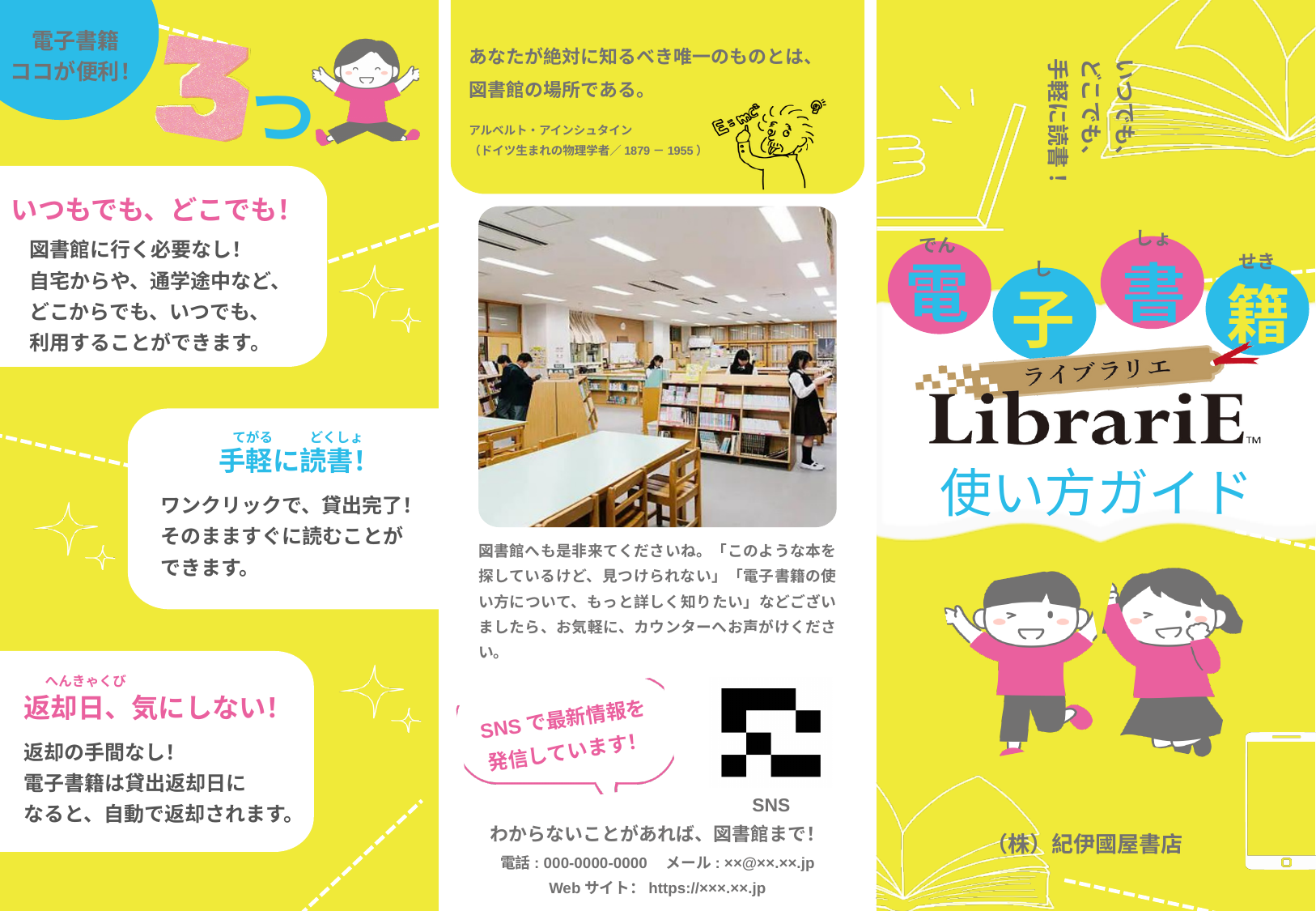

電子書籍
ココが便利！
あなたが絶対に知るべき唯一のものとは、
図書館の場所である。

いつでも、
どこでも、
手軽に読書 ！
つ

アルベルト・アインシュタイン
（ドイツ生まれの物理学者／1879－1955）

いつもでも、どこでも！
図書館に行く必要なし！
自宅からや、通学途中など、
どこからでも、いつでも、
利用することができます。

しょ
でん

電
書

せき
し

籍

子

手軽に読書！
ワンクリックで、貸出完了！
そのまますぐに読むことが
できます。

てがる
どくしょ
使い方ガイド

図書館へも是非来てくださいね。「このような本を探しているけど、見つけられない」「電子書籍の使い方について、もっと詳しく知りたい」などございましたら、お気軽に、カウンターへお声がけください。

返却日、気にしない！
返却の手間なし！
電子書籍は貸出返却日に
なると、自動で返却されます。

へんきゃくび

SNSで最新情報を
発信しています！

SNS

わからないことがあれば、図書館まで！
（株）紀伊國屋書店
電話: 000-0000-0000　メール: ××@××.××.jp
Webサイト：https://×××.××.jp